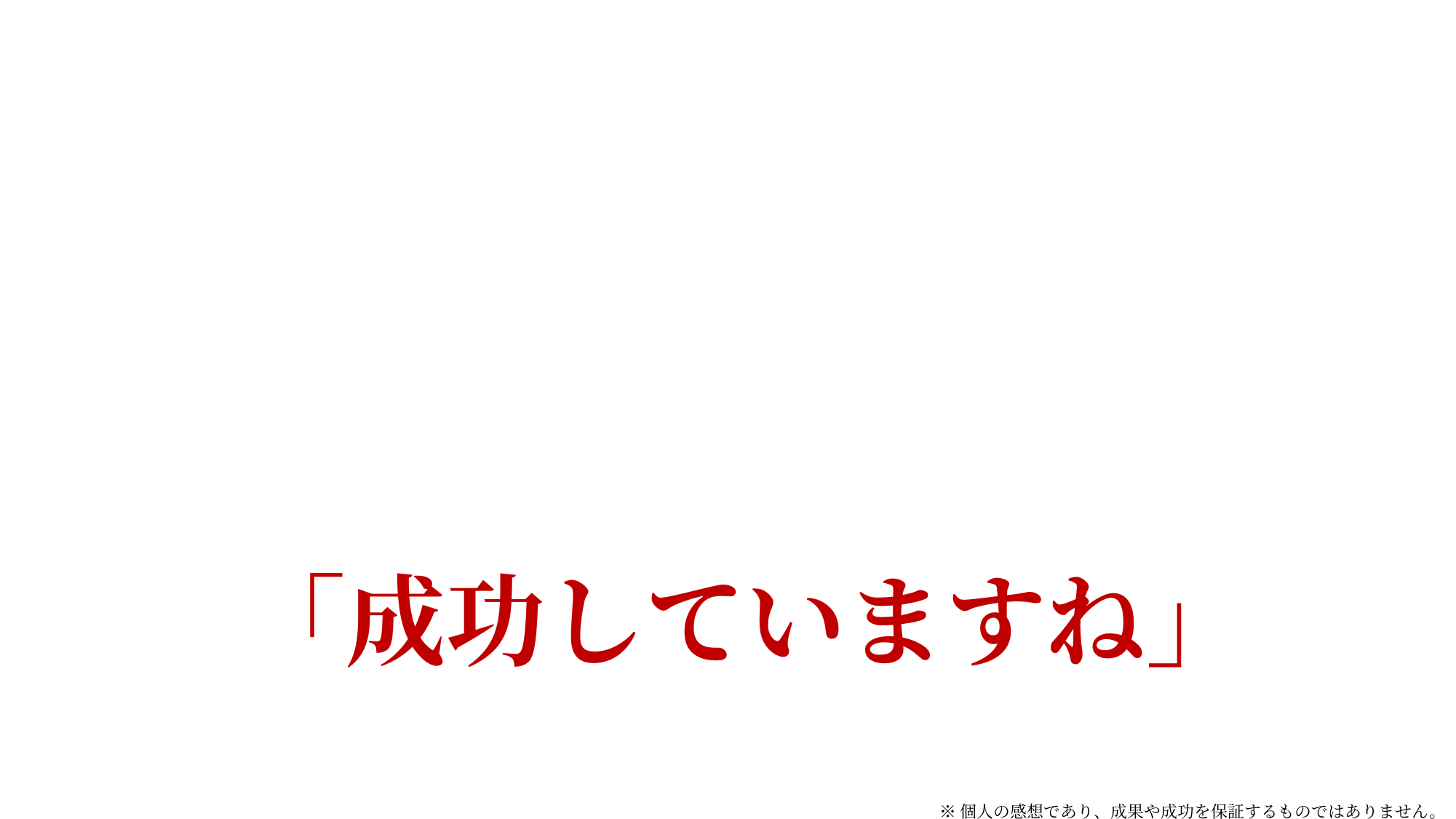

「成功していますね」
※個人の感想であり、成果や成功を保証するものではありません。